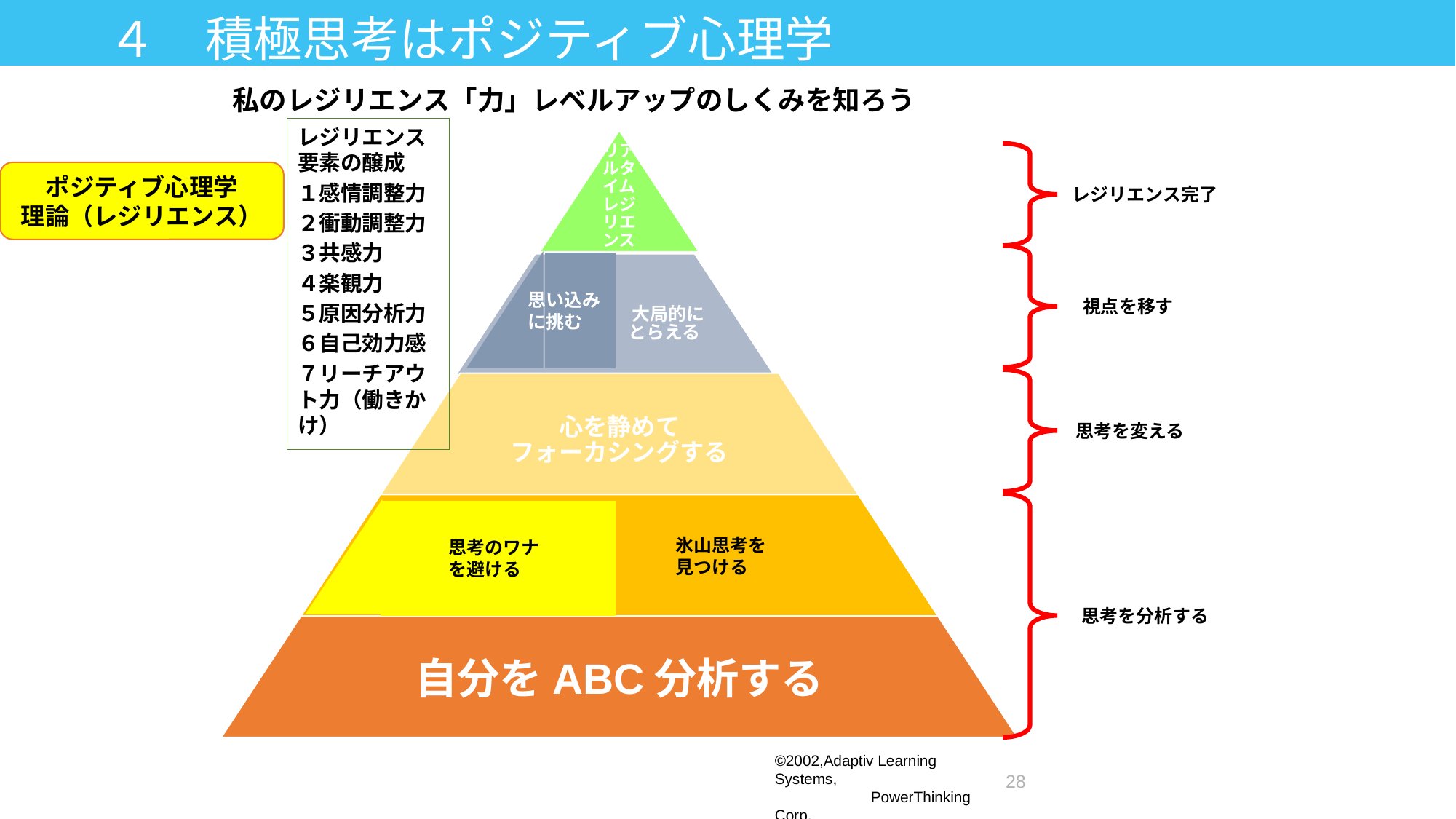

４　積極思考はポジティブ心理学
私のレジリエンス「力」レベルアップのしくみを知ろう
レジリエンス要素の醸成
１感情調整力
２衝動調整力
３共感力
４楽観力
５原因分析力
６自己効力感
７リーチアウト力（働きかけ）

リアルタイム
レジリエンス
　　　　　大局的に
　　　　　  とらえる
心を静めて
フォーカシングする

自分をABC分析する

ポジティブ心理学
理論（レジリエンス）
レジリエンス完了

思い込み
に挑む
視点を移す

思考を変える

氷山思考を見つける
思考のワナを避ける
思考を分析する
©2002,Adaptiv Learning Systems,
                       PowerThinking Corp.

28